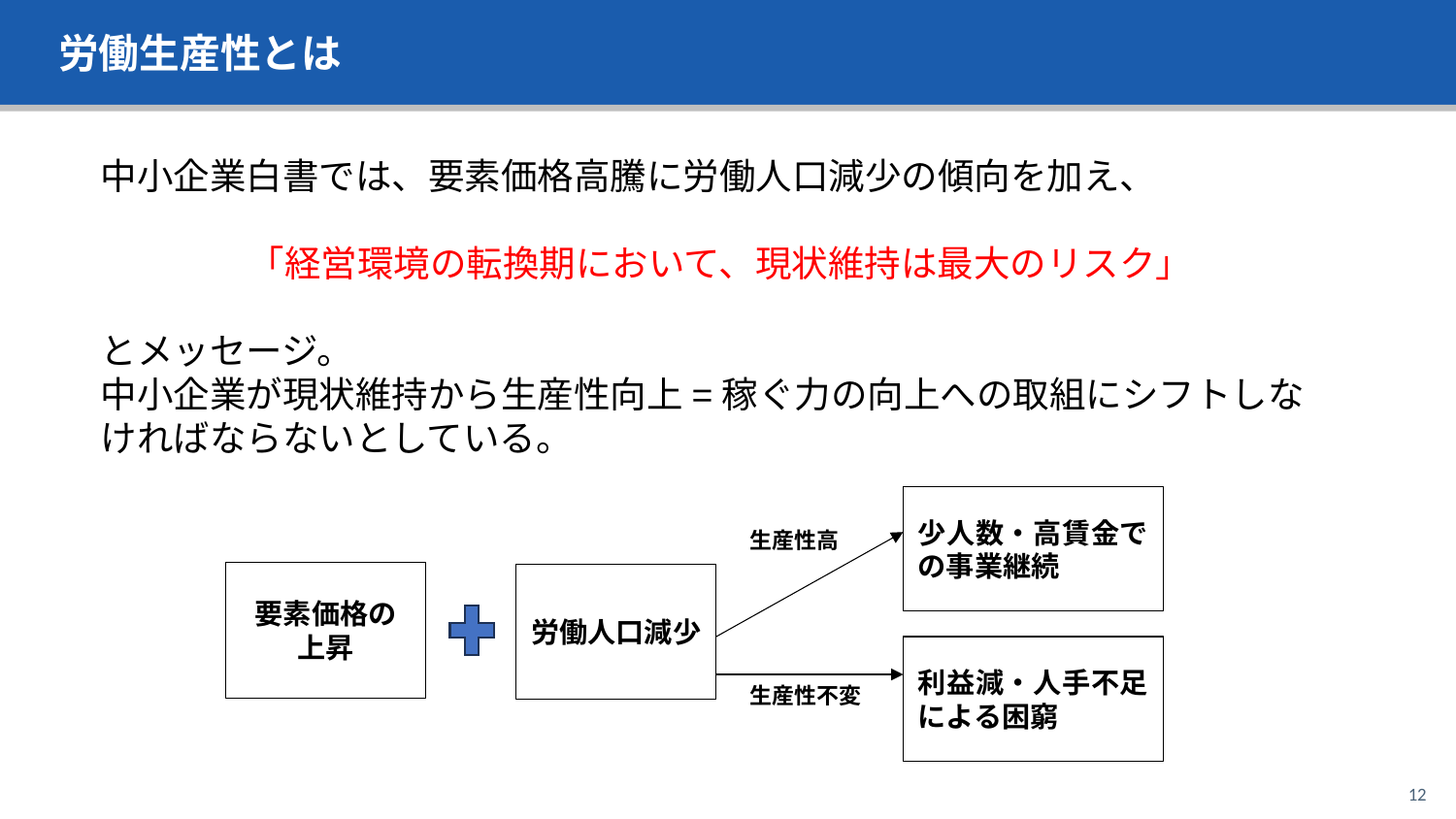

労働生産性とは

中小企業白書では、要素価格高騰に労働人口減少の傾向を加え、

「経営環境の転換期において、現状維持は最大のリスク」

とメッセージ。
中小企業が現状維持から生産性向上=稼ぐ力の向上への取組にシフトしなければならないとしている。
少人数・高賃金での事業継続
生産性高
要素価格の
上昇
労働人口減少

利益減・人手不足による困窮
生産性不変
12